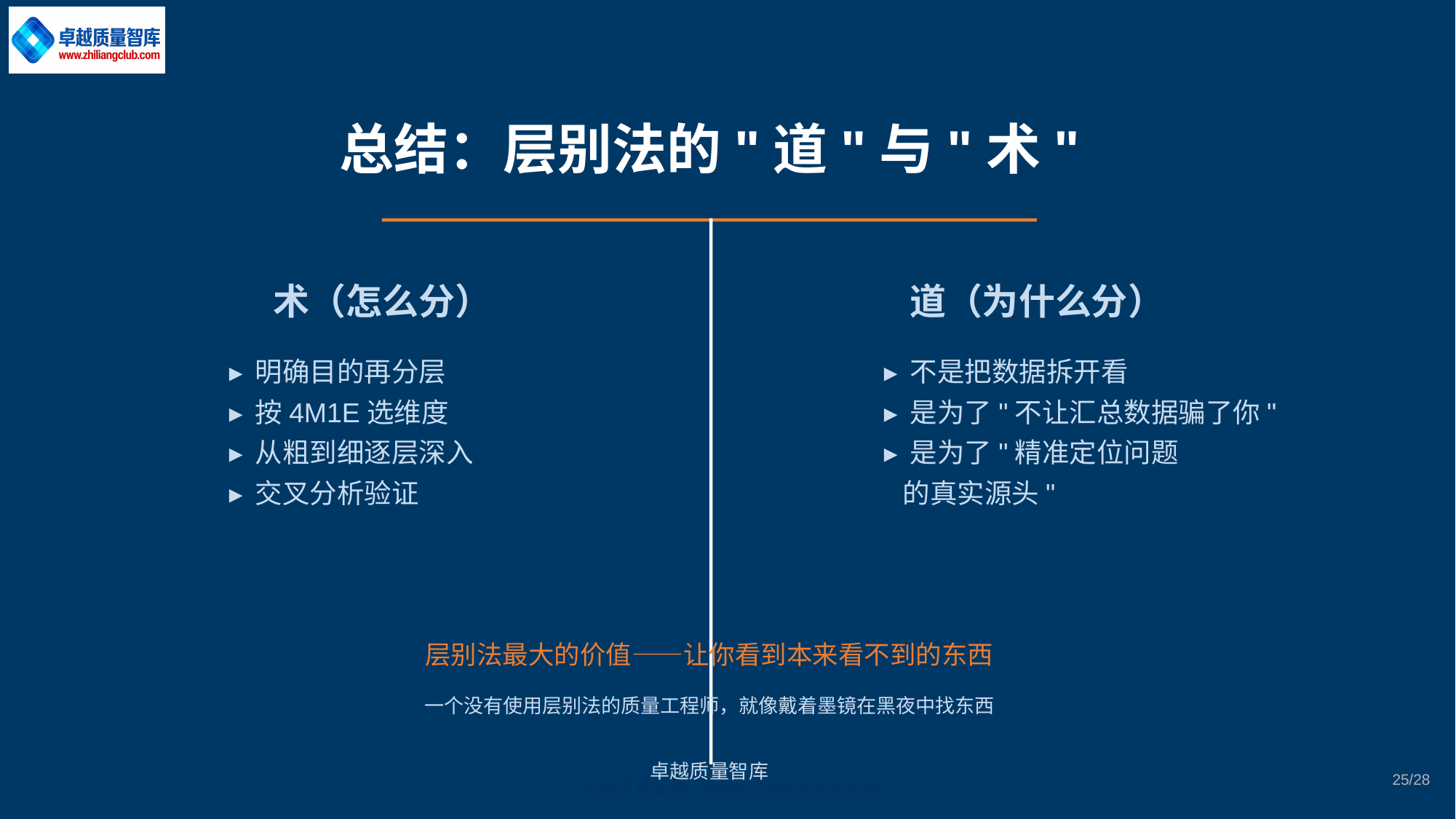

总结：层别法的"道"与"术"

术（怎么分）
道（为什么分）
▸ 明确目的再分层
▸ 按4M1E选维度
▸ 从粗到细逐层深入
▸ 交叉分析验证
▸ 不是把数据拆开看
▸ 是为了"不让汇总数据骗了你"
▸ 是为了"精准定位问题
  的真实源头"
层别法最大的价值——让你看到本来看不到的东西
一个没有使用层别法的质量工程师，就像戴着墨镜在黑夜中找东西
卓越质量智库
25/28